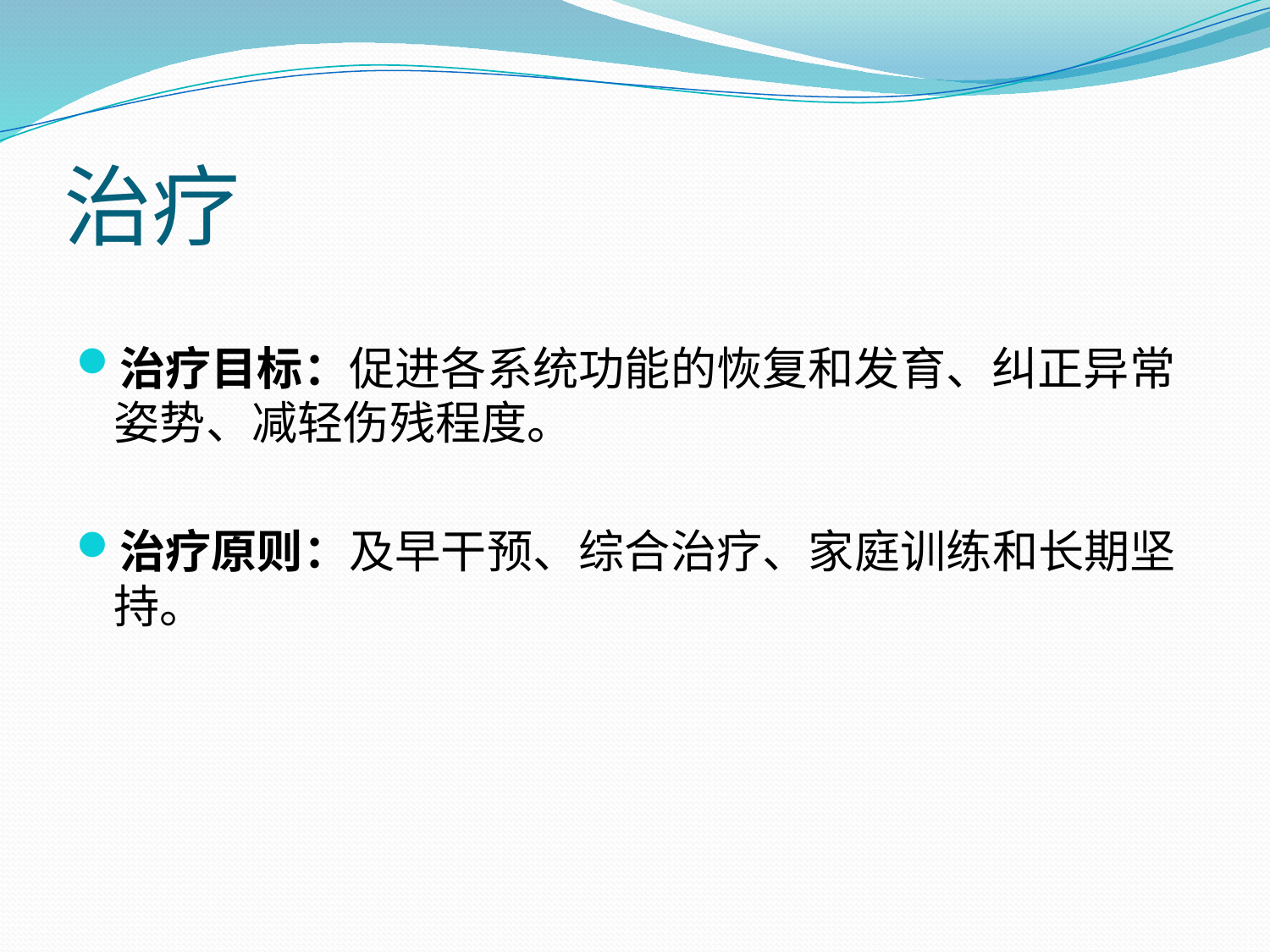

# 治疗

治疗目标：促进各系统功能的恢复和发育、纠正异常姿势、减轻伤残程度。

治疗原则：及早干预、综合治疗、家庭训练和长期坚持。